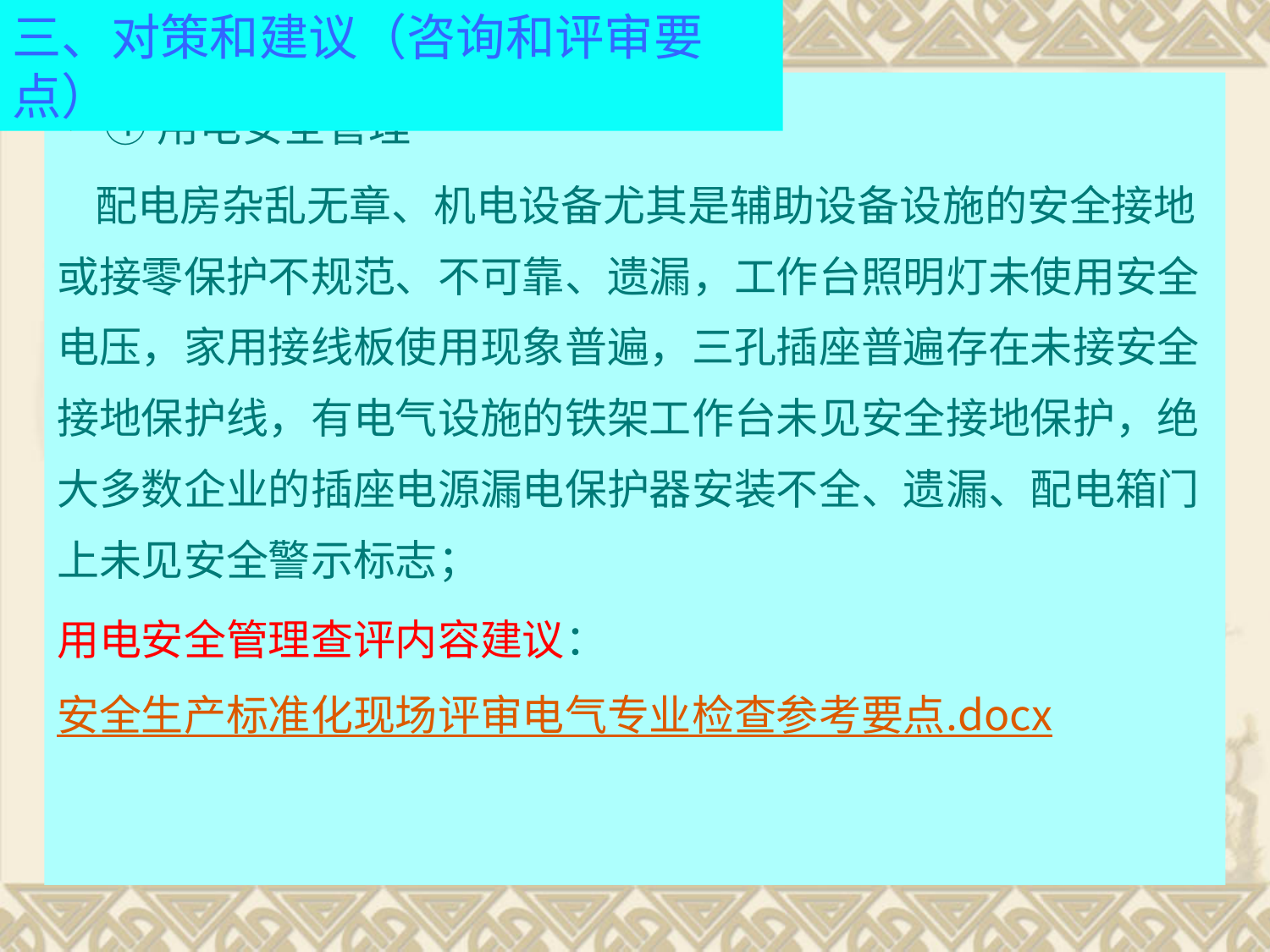

三、对策和建议（咨询和评审要点）
④用电安全管理
   配电房杂乱无章、机电设备尤其是辅助设备设施的安全接地或接零保护不规范、不可靠、遗漏，工作台照明灯未使用安全电压，家用接线板使用现象普遍，三孔插座普遍存在未接安全接地保护线，有电气设施的铁架工作台未见安全接地保护，绝大多数企业的插座电源漏电保护器安装不全、遗漏、配电箱门上未见安全警示标志；
用电安全管理查评内容建议：安全生产标准化现场评审电气专业检查参考要点.docx